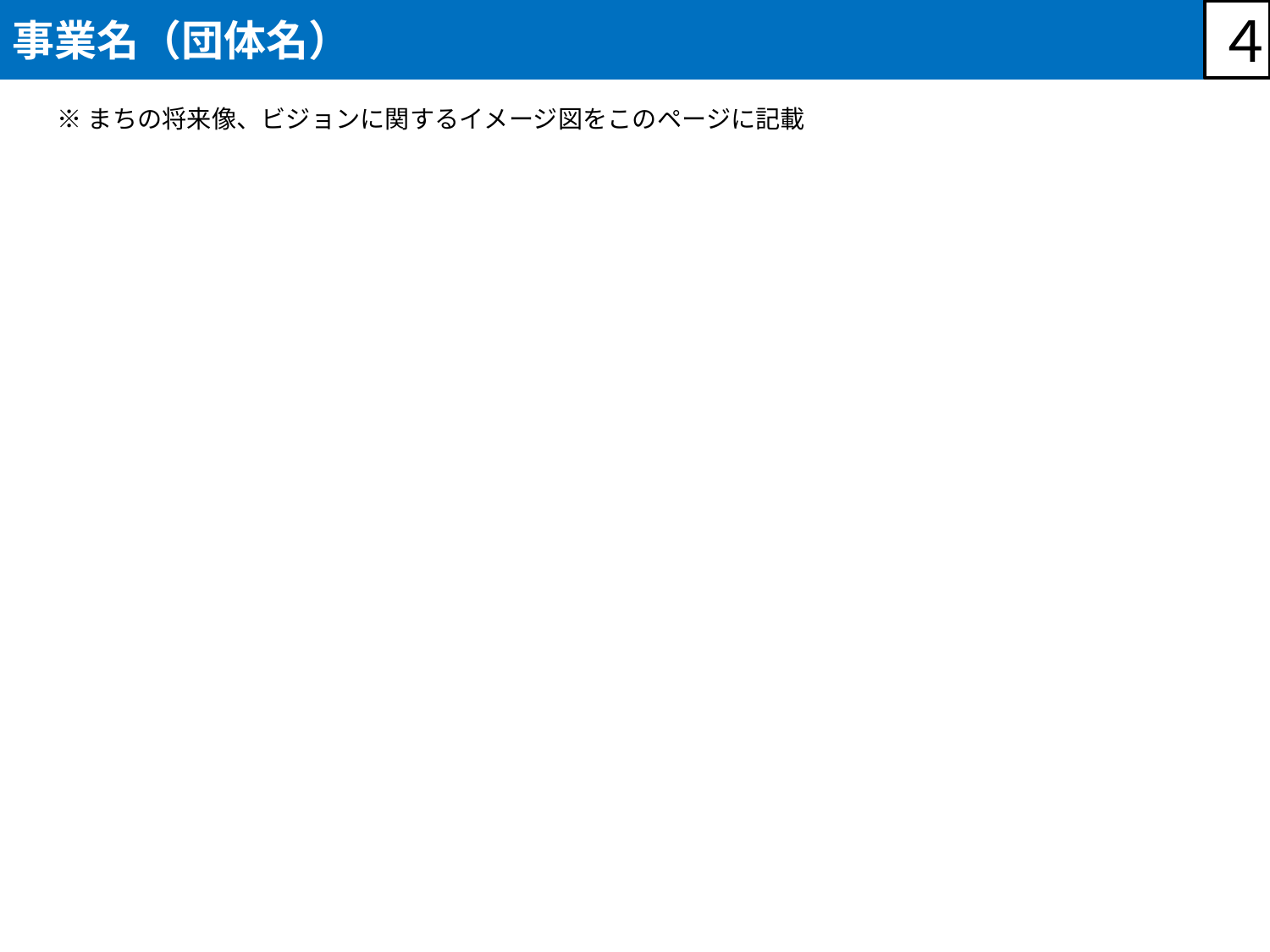

事業名（団体名）
４
※まちの将来像、ビジョンに関するイメージ図をこのページに記載